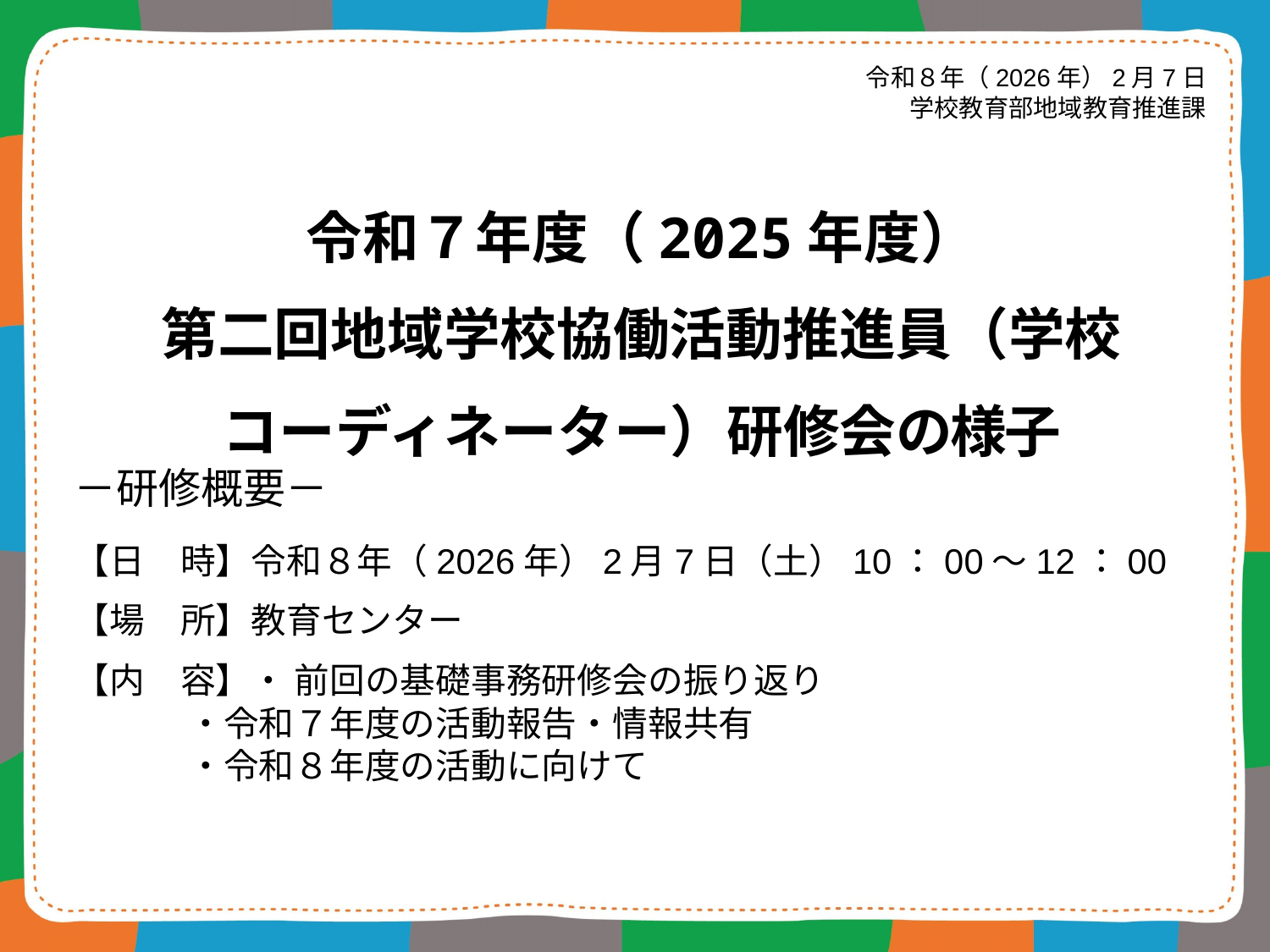

令和８年（2026年）2月7日
学校教育部地域教育推進課
# 令和７年度（2025年度） 第二回地域学校協働活動推進員（学校 コーディネーター）研修会の様子
－研修概要－

【日　時】令和８年（2026年）2月7日（土）10：00～12：00

【場　所】教育センター

【内　容】・ 前回の基礎事務研修会の振り返り
　　　 ・令和７年度の活動報告・情報共有
　　 　・令和８年度の活動に向けて